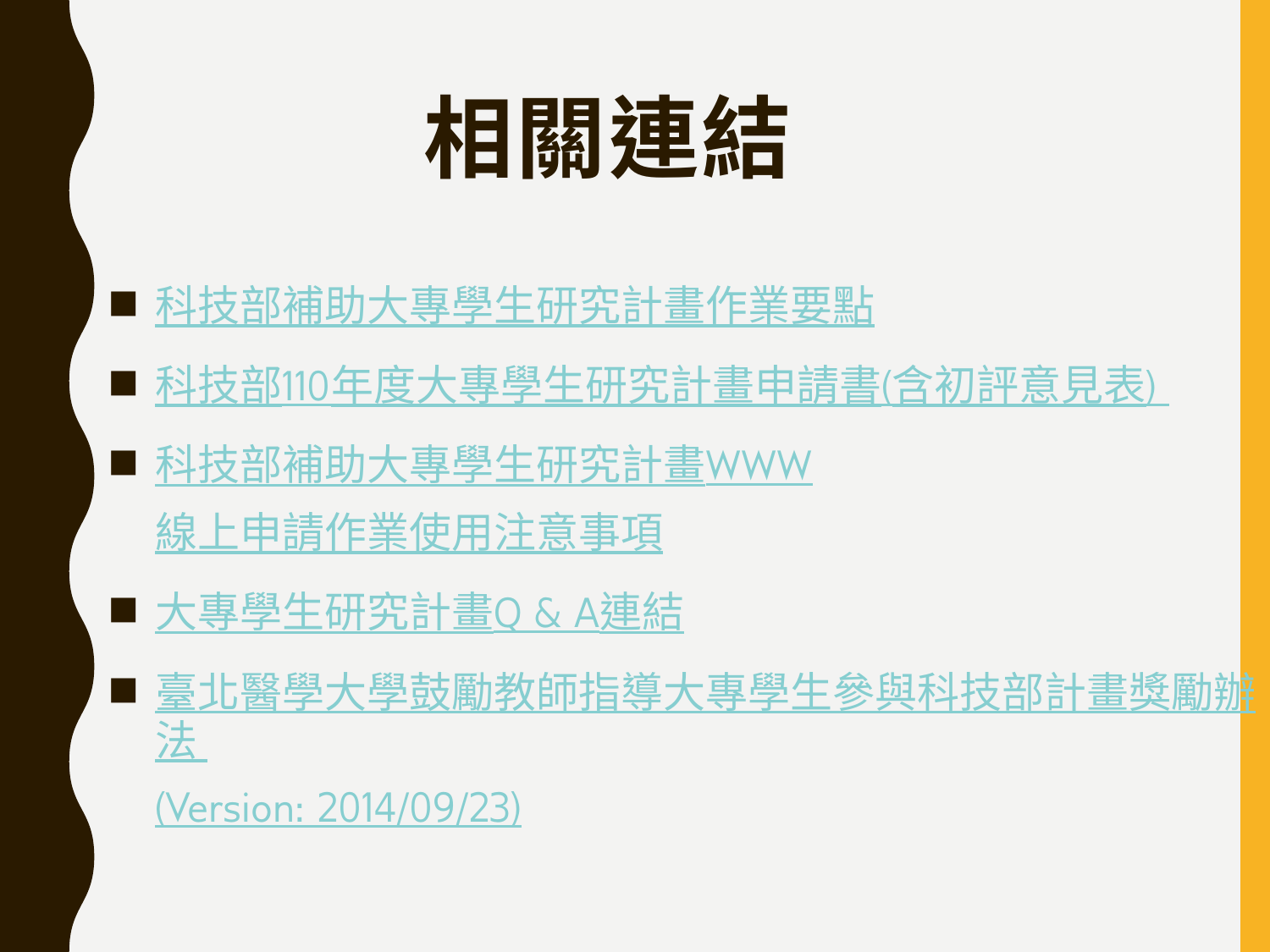

# 相關連結
科技部補助大專學生研究計畫作業要點
科技部110年度大專學生研究計畫申請書(含初評意見表)
科技部補助大專學生研究計畫WWW線上申請作業使用注意事項
大專學生研究計畫Q & A連結
臺北醫學大學鼓勵教師指導大專學生參與科技部計畫獎勵辦法 (Version: 2014/09/23)